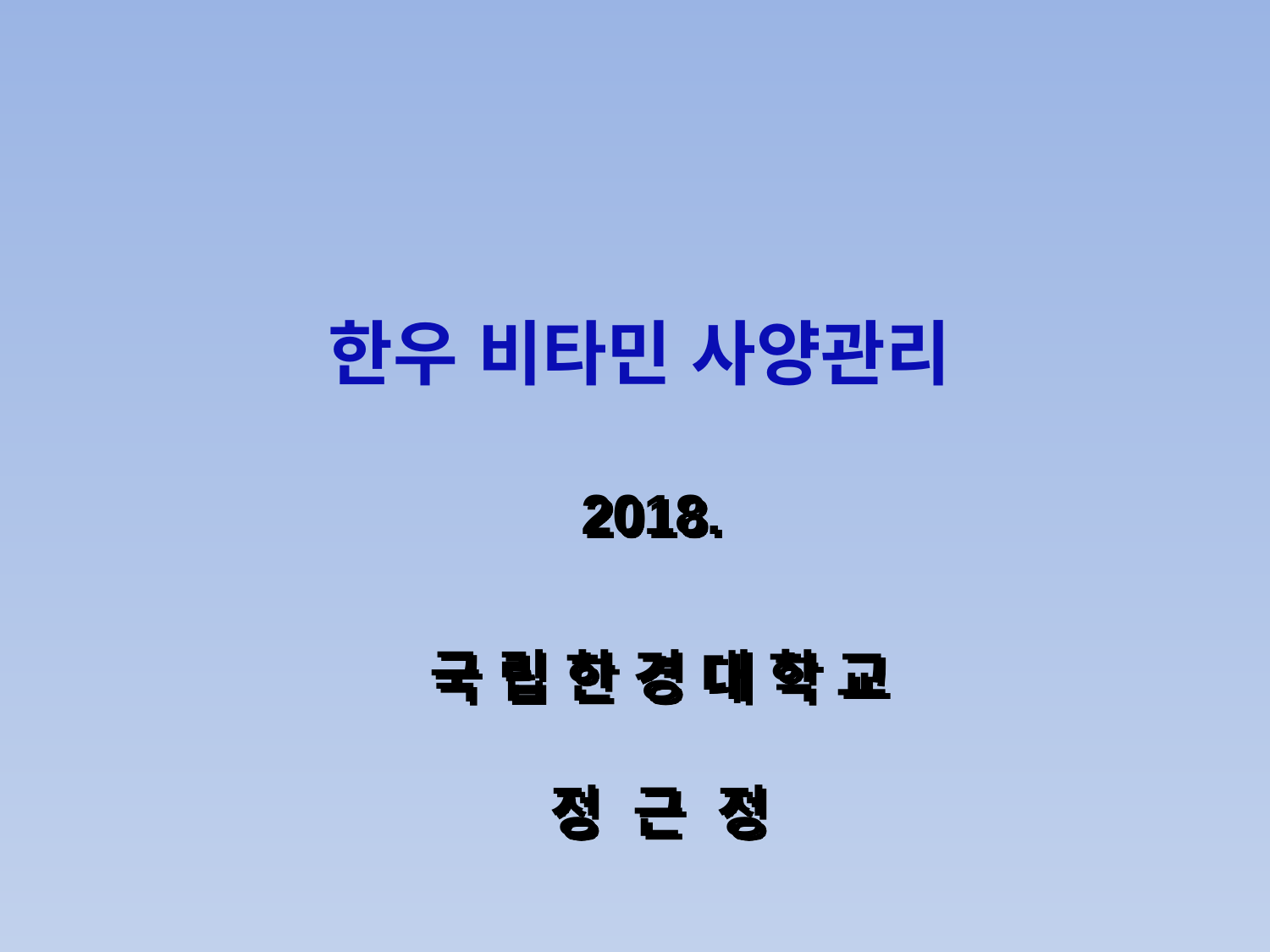

한우 비타민 사양관리
2018.

국 립 한 경 대 학 교

정  근  정